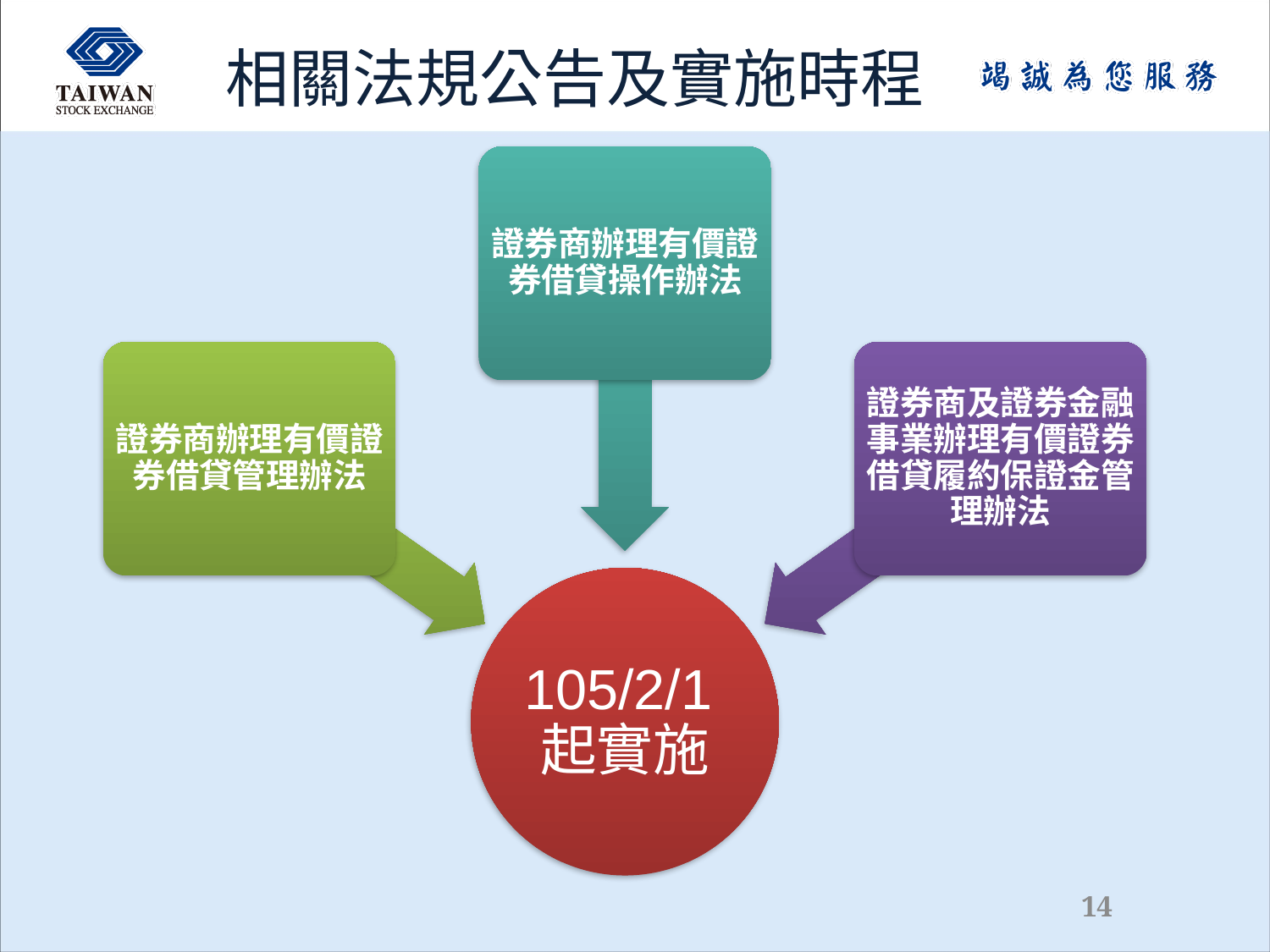

# 相關法規公告及實施時程
105/2/1起實施
證券商辦理有價證券借貸管理辦法
證券商辦理有價證券借貸操作辦法
證券商及證券金融事業辦理有價證券借貸履約保證金管理辦法
14